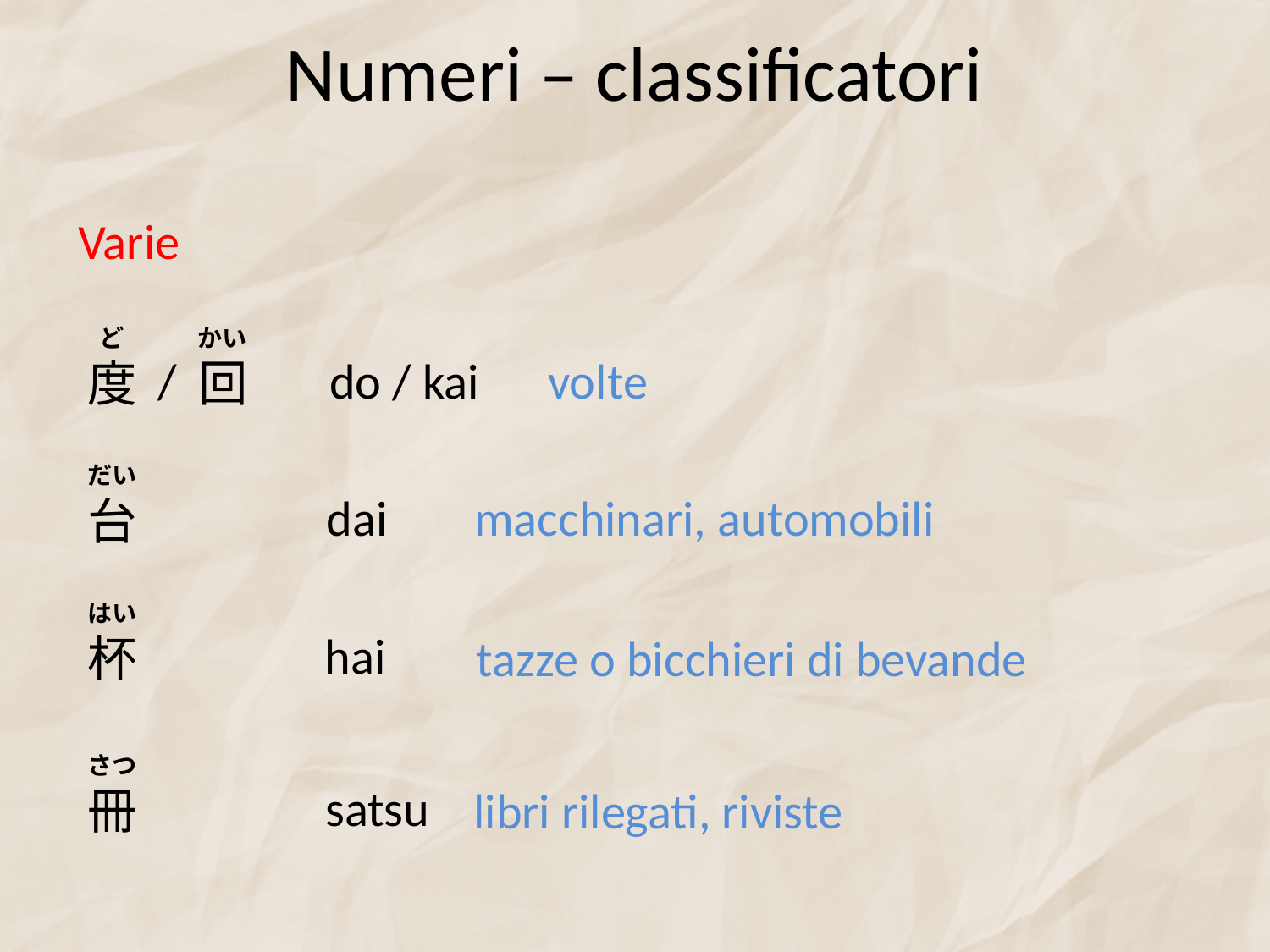

# Numeri – classificatori
Varie
ど
かい
do / kai
volte
/
度
回
だい
dai
macchinari, automobili
台
はい
hai
杯
tazze o bicchieri di bevande
さつ
satsu
冊
libri rilegati, riviste